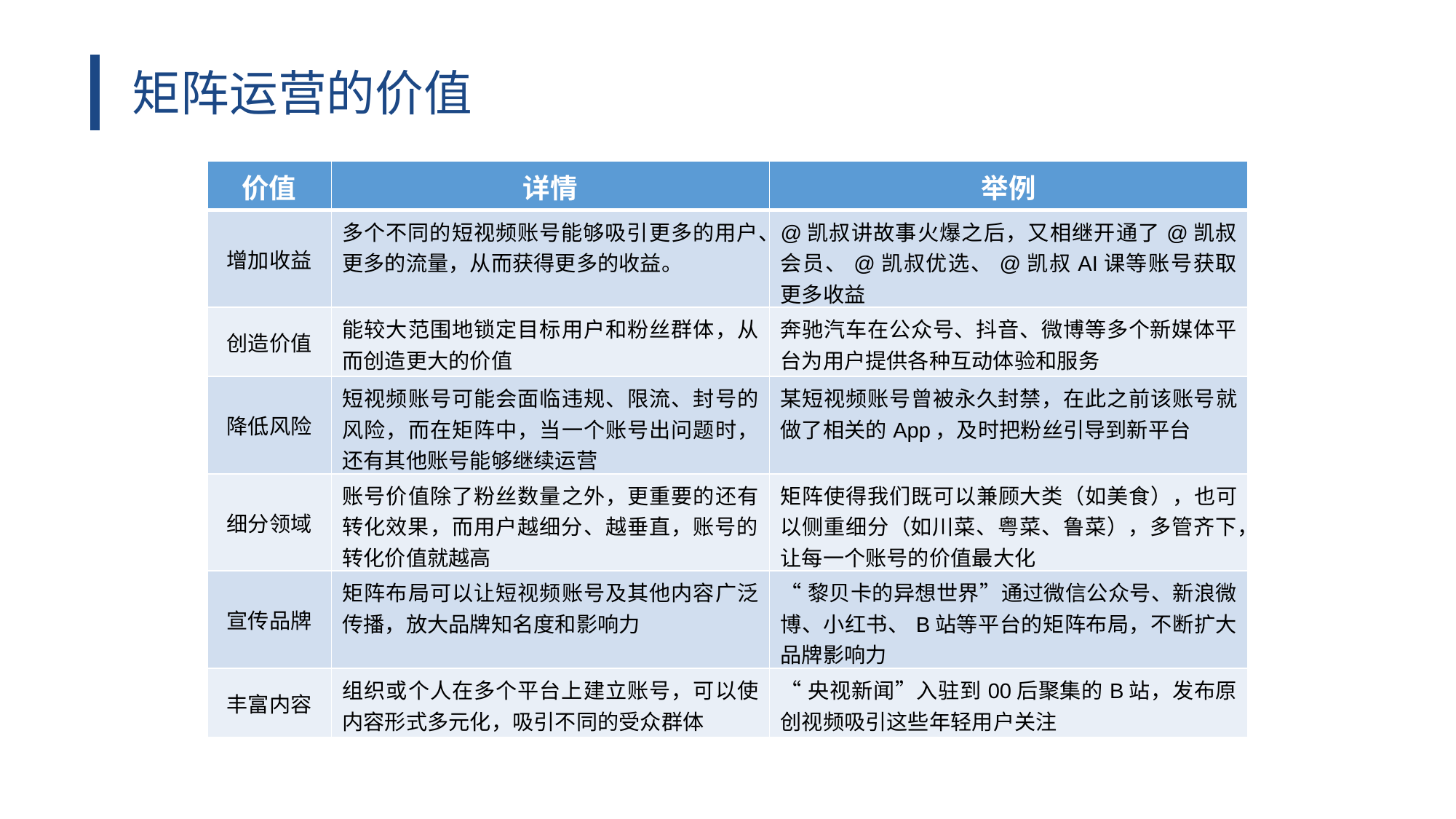

矩阵运营的价值
| 价值 | 详情 | 举例 |
| --- | --- | --- |
| 增加收益 | 多个不同的短视频账号能够吸引更多的用户、更多的流量，从而获得更多的收益。 | @凯叔讲故事火爆之后，又相继开通了@凯叔会员、@凯叔优选、@凯叔AI课等账号获取更多收益 |
| 创造价值 | 能较大范围地锁定目标用户和粉丝群体，从而创造更大的价值 | 奔驰汽车在公众号、抖音、微博等多个新媒体平台为用户提供各种互动体验和服务 |
| 降低风险 | 短视频账号可能会面临违规、限流、封号的风险，而在矩阵中，当一个账号出问题时，还有其他账号能够继续运营 | 某短视频账号曾被永久封禁，在此之前该账号就做了相关的App，及时把粉丝引导到新平台 |
| 细分领域 | 账号价值除了粉丝数量之外，更重要的还有转化效果，而用户越细分、越垂直，账号的转化价值就越高 | 矩阵使得我们既可以兼顾大类（如美食），也可以侧重细分（如川菜、粤菜、鲁菜），多管齐下，让每一个账号的价值最大化 |
| 宣传品牌 | 矩阵布局可以让短视频账号及其他内容广泛传播，放大品牌知名度和影响力 | “黎贝卡的异想世界”通过微信公众号、新浪微博、小红书、B站等平台的矩阵布局，不断扩大品牌影响力 |
| 丰富内容 | 组织或个人在多个平台上建立账号，可以使内容形式多元化，吸引不同的受众群体 | “央视新闻”入驻到00后聚集的B站，发布原创视频吸引这些年轻用户关注 |